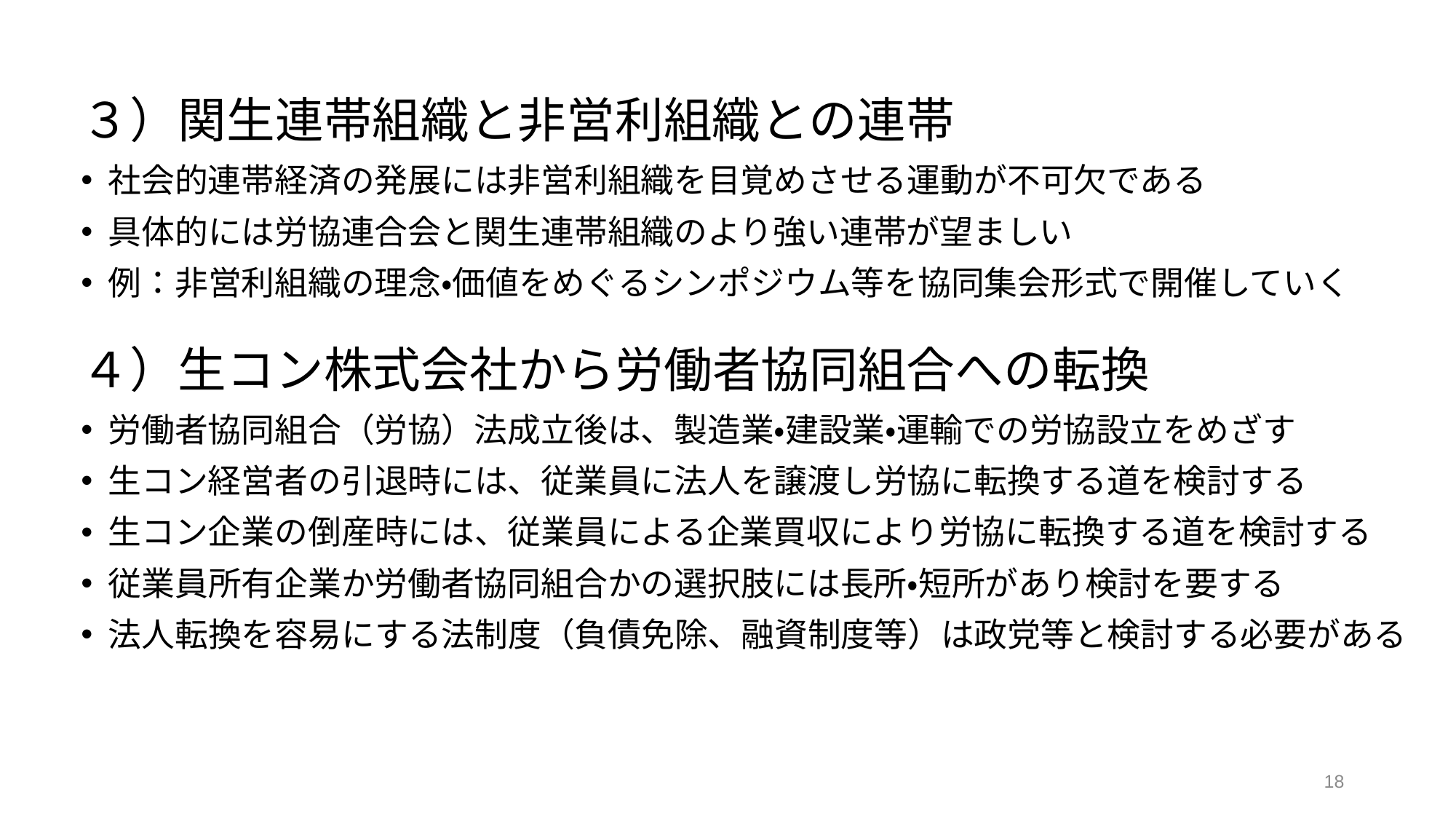

３）関生連帯組織と非営利組織との連帯
社会的連帯経済の発展には非営利組織を目覚めさせる運動が不可欠である
具体的には労協連合会と関生連帯組織のより強い連帯が望ましい
例：非営利組織の理念・価値をめぐるシンポジウム等を協同集会形式で開催していく

４）生コン株式会社から労働者協同組合への転換
労働者協同組合（労協）法成立後は、製造業・建設業・運輸での労協設立をめざす
生コン経営者の引退時には、従業員に法人を譲渡し労協に転換する道を検討する
生コン企業の倒産時には、従業員による企業買収により労協に転換する道を検討する
従業員所有企業か労働者協同組合かの選択肢には長所・短所があり検討を要する
法人転換を容易にする法制度（負債免除、融資制度等）は政党等と検討する必要がある

18